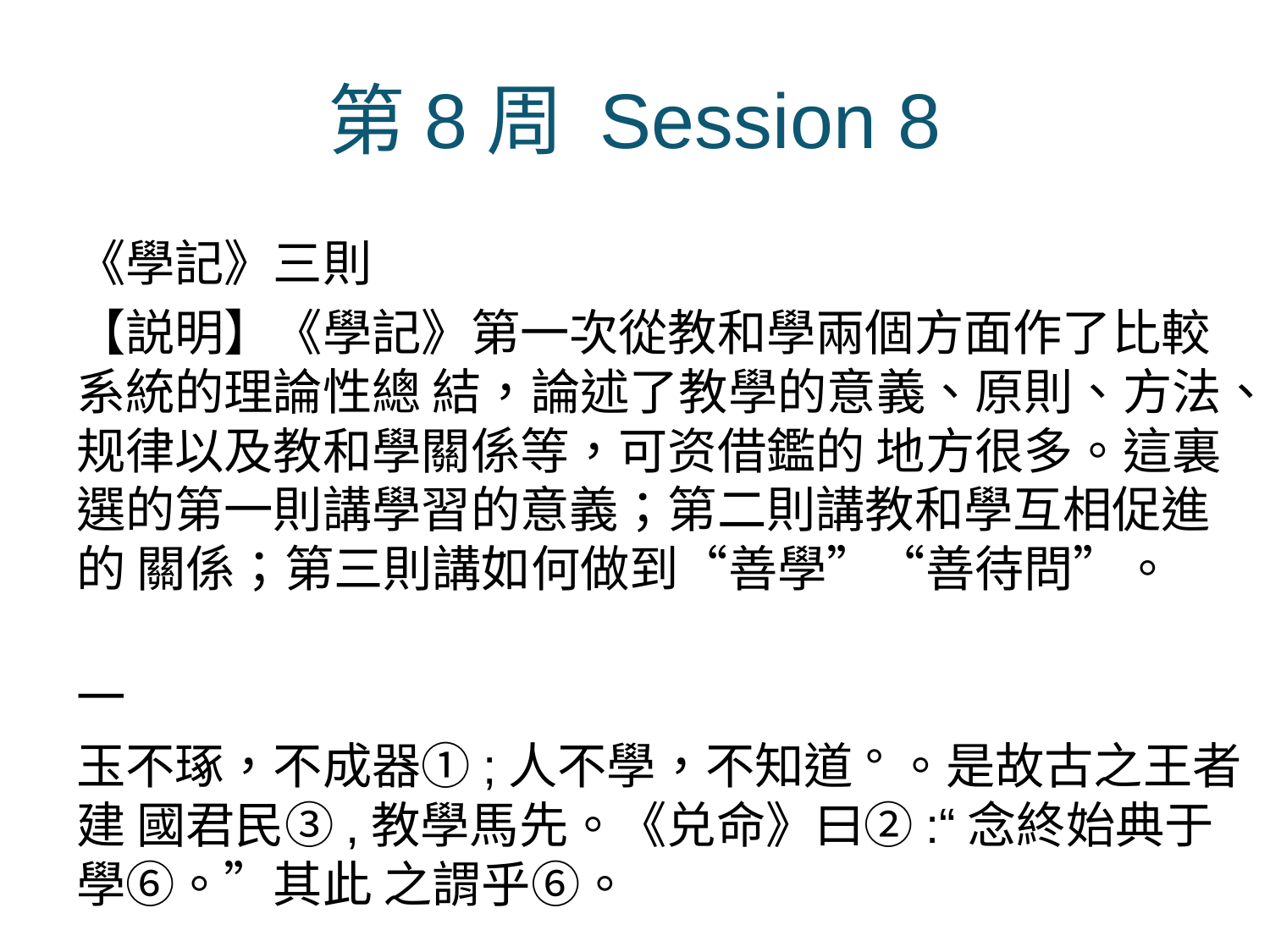

# 第8周 Session 8
《學記》三則
【説明】《學記》第一次從教和學兩個方面作了比較系統的理論性總 結，論述了教學的意義、原則、方法、规律以及教和學關係等，可资借鑑的 地方很多。這裏選的第一則講學習的意義；第二則講教和學互相促進的 關係；第三則講如何做到“善學”“善待問”。
一
玉不琢，不成器①;人不學，不知道°。是故古之王者建 國君民③,教學馬先。《兑命》曰②:“念終始典于學⑥。”其此 之謂乎⑥。